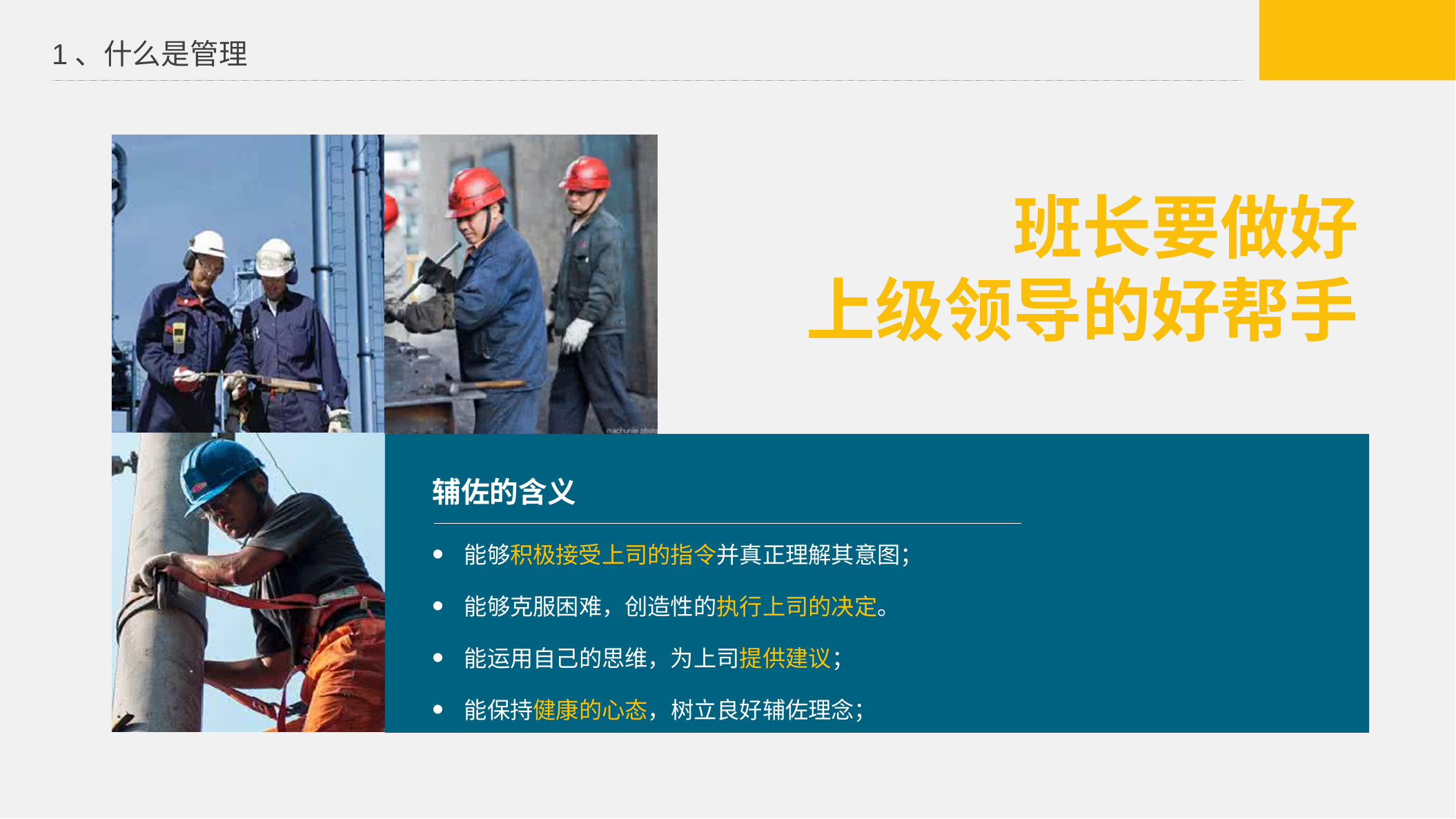

1、什么是管理

班长要做好
上级领导的好帮手

辅佐的含义
能够积极接受上司的指令并真正理解其意图；

能够克服困难，创造性的执行上司的决定。

能运用自己的思维，为上司提供建议；

能保持健康的心态，树立良好辅佐理念；